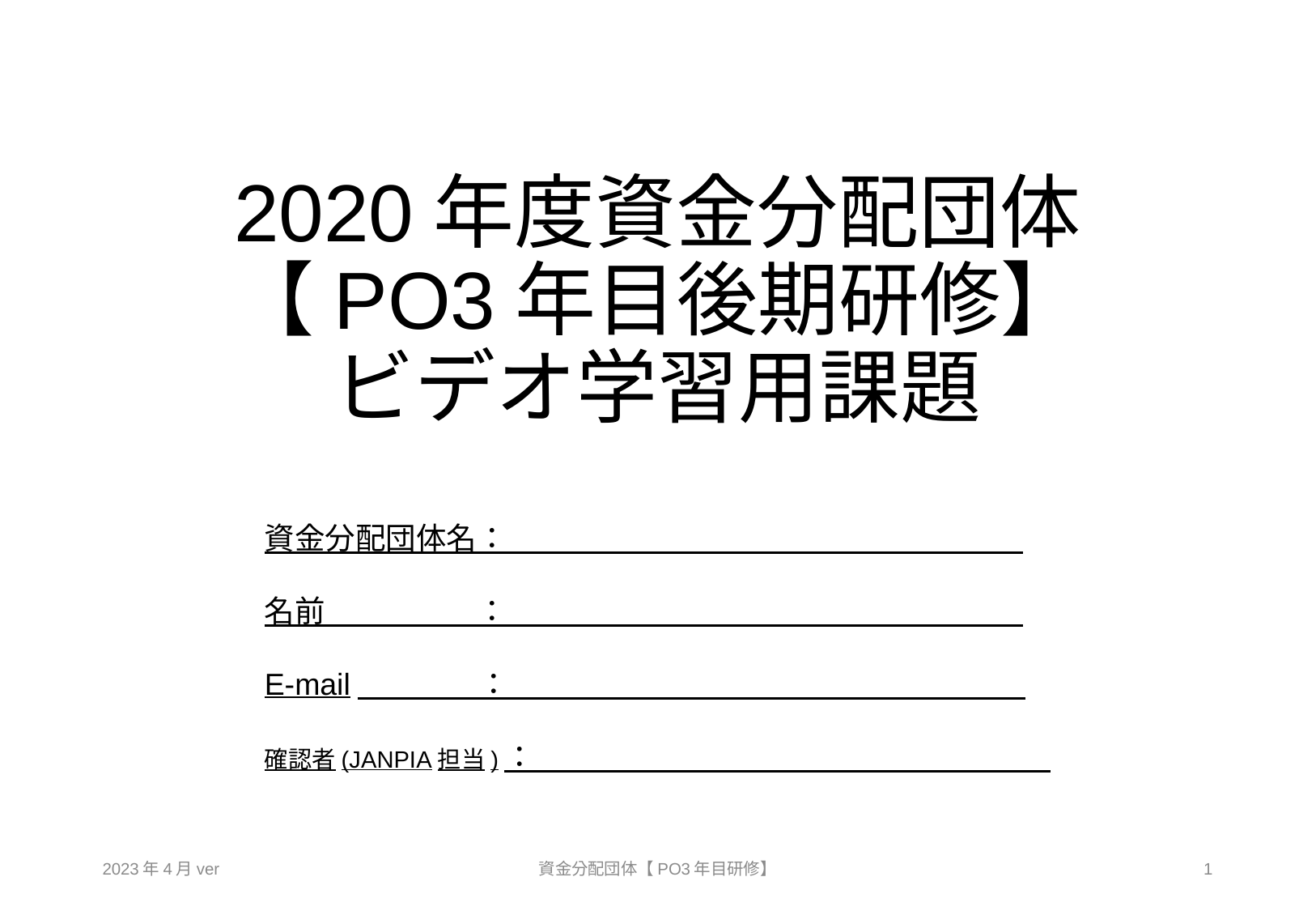

# 2020年度資金分配団体 【PO3年目後期研修】 ビデオ学習用課題

資金分配団体名：

名前　　　　　：

E-mail　　　　：

確認者(JANPIA担当)：

2023年4月ver
資金分配団体【PO3年目研修】
1